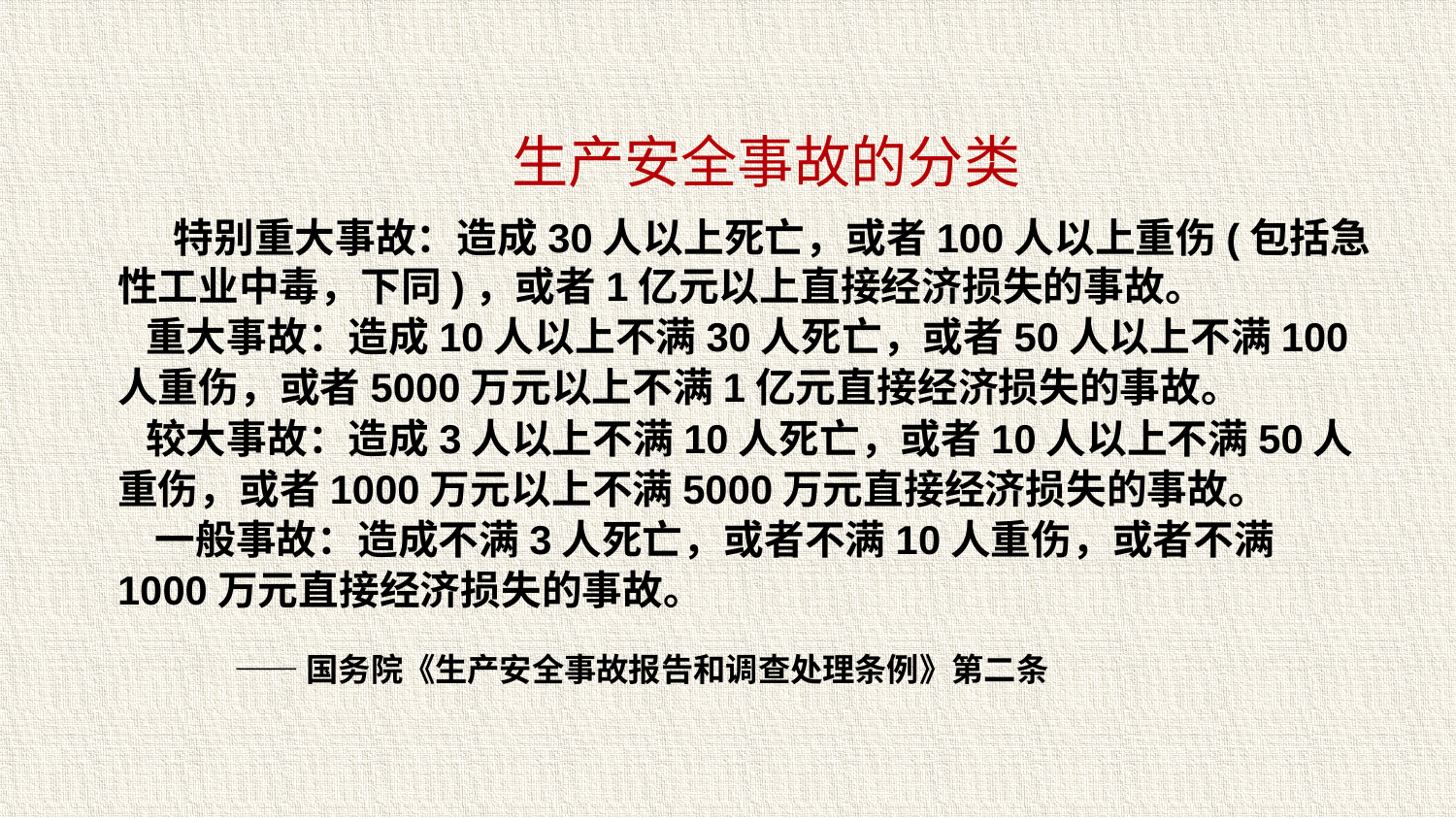

生产安全事故的分类

     特别重大事故：造成30人以上死亡，或者100人以上重伤(包括急性工业中毒，下同)，或者1亿元以上直接经济损失的事故。
  重大事故：造成10人以上不满30人死亡，或者50人以上不满100人重伤，或者5000万元以上不满1亿元直接经济损失的事故。
  较大事故：造成3人以上不满10人死亡，或者10人以上不满50人重伤，或者1000万元以上不满5000万元直接经济损失的事故。
   一般事故：造成不满3人死亡，或者不满10人重伤，或者不满1000万元直接经济损失的事故。
                ——国务院《生产安全事故报告和调查处理条例》第二条